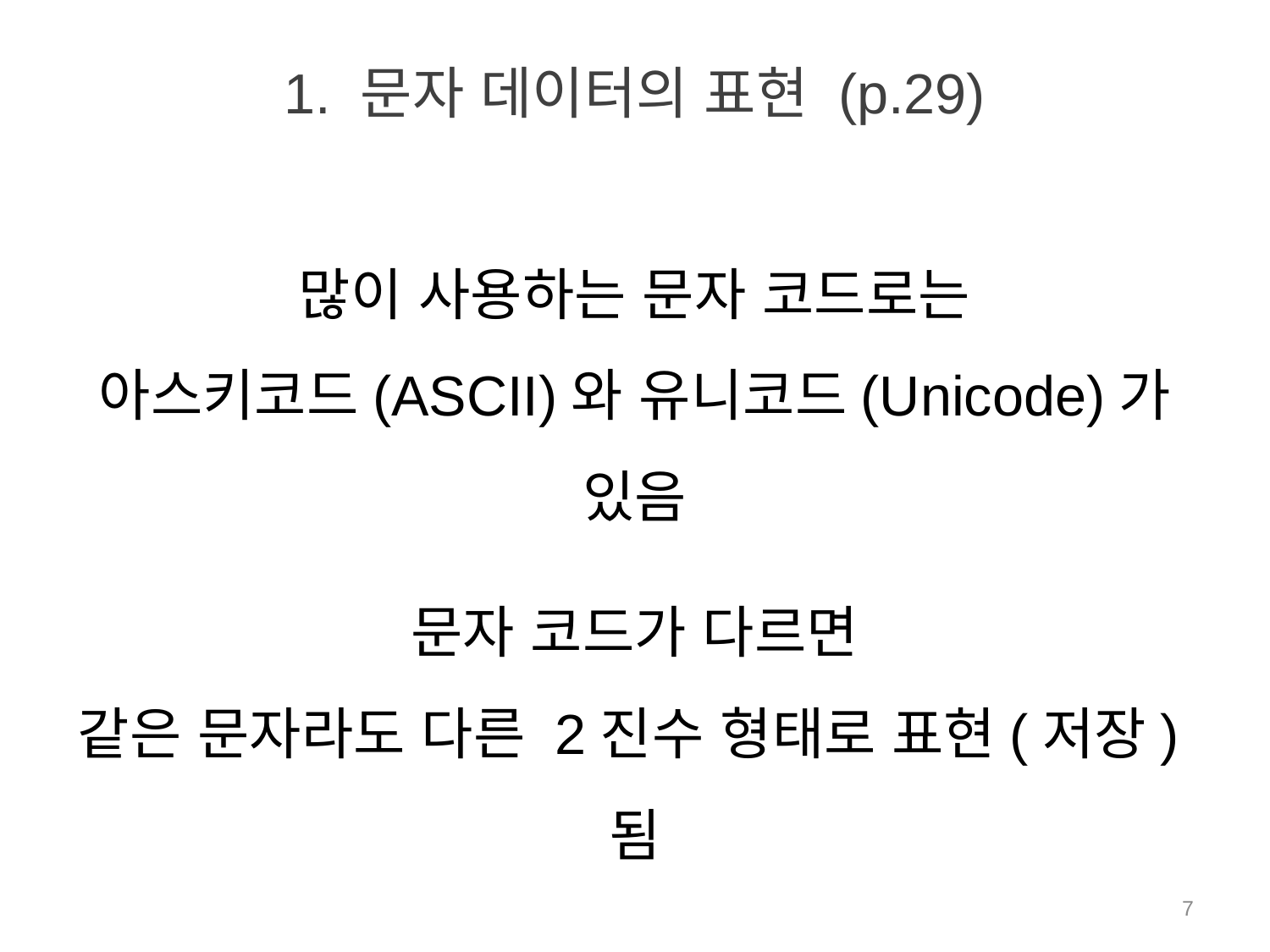

# 1. 문자 데이터의 표현 (p.29)
많이 사용하는 문자 코드로는
아스키코드(ASCII)와 유니코드(Unicode)가 있음
문자 코드가 다르면
같은 문자라도 다른 2진수 형태로 표현(저장)됨
7